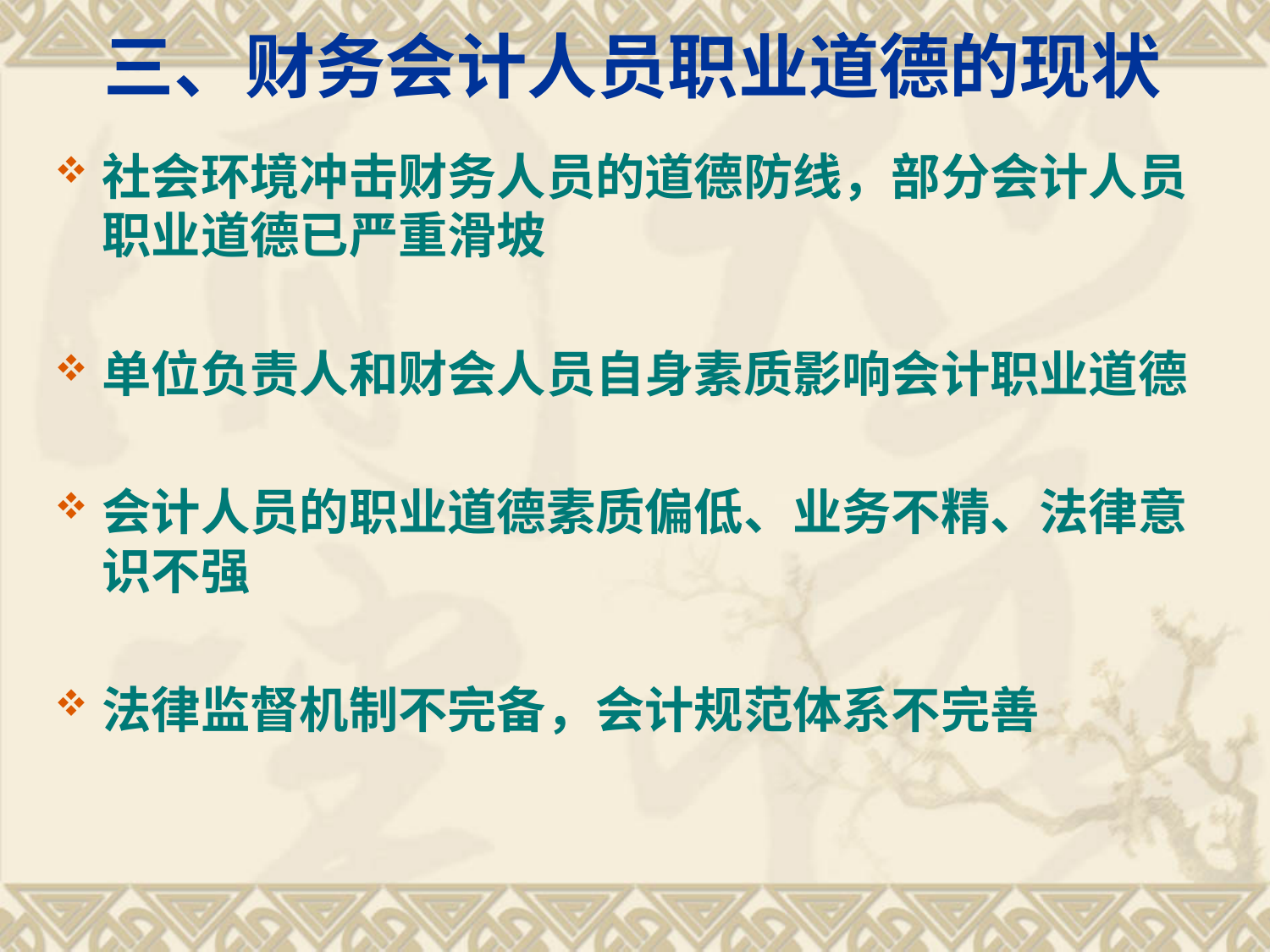

# 三、财务会计人员职业道德的现状
社会环境冲击财务人员的道德防线，部分会计人员职业道德已严重滑坡

单位负责人和财会人员自身素质影响会计职业道德

会计人员的职业道德素质偏低、业务不精、法律意识不强

法律监督机制不完备，会计规范体系不完善